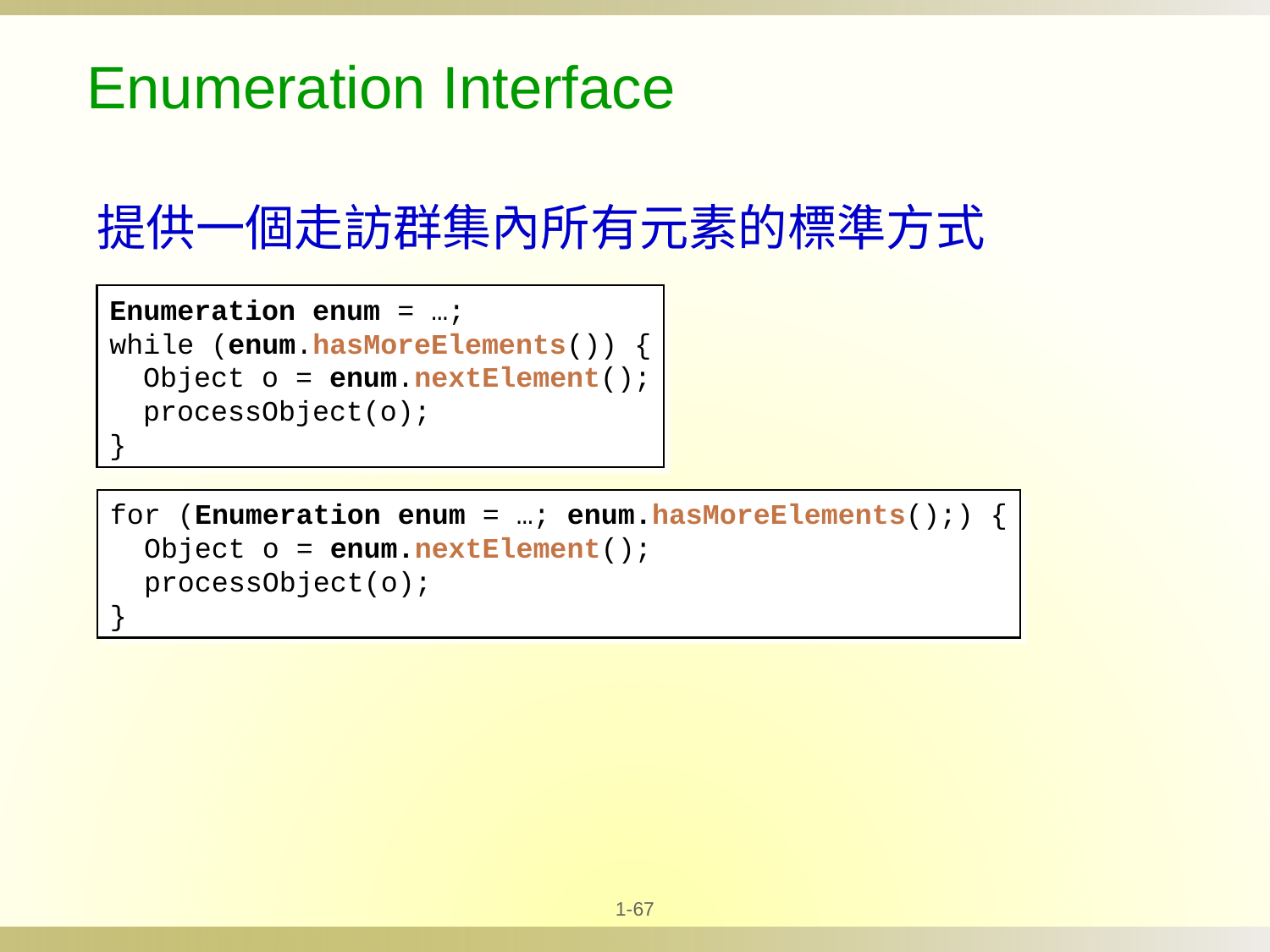

Enumeration Interface
提供一個走訪群集內所有元素的標準方式
Enumeration enum = …;
while (enum.hasMoreElements()) {
  Object o = enum.nextElement();
  processObject(o);
}
for (Enumeration enum = …; enum.hasMoreElements();) {
  Object o = enum.nextElement();
  processObject(o);
}
1-67